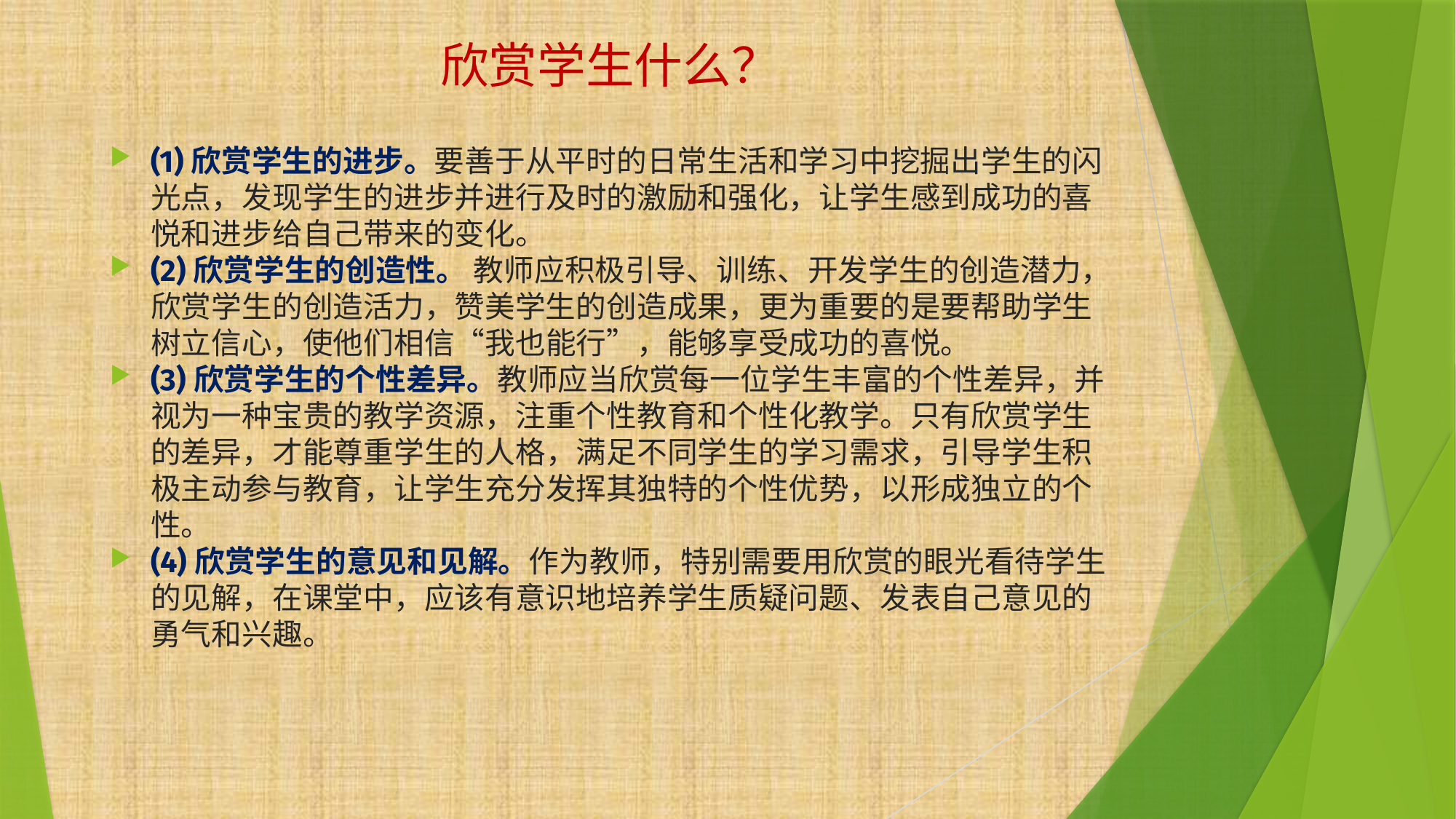

# 欣赏学生什么？
(1)欣赏学生的进步。要善于从平时的日常生活和学习中挖掘出学生的闪光点，发现学生的进步并进行及时的激励和强化，让学生感到成功的喜悦和进步给自己带来的变化。
(2)欣赏学生的创造性。 教师应积极引导、训练、开发学生的创造潜力，欣赏学生的创造活力，赞美学生的创造成果，更为重要的是要帮助学生树立信心，使他们相信“我也能行”，能够享受成功的喜悦。
(3)欣赏学生的个性差异。教师应当欣赏每一位学生丰富的个性差异，并视为一种宝贵的教学资源，注重个性教育和个性化教学。只有欣赏学生的差异，才能尊重学生的人格，满足不同学生的学习需求，引导学生积极主动参与教育，让学生充分发挥其独特的个性优势，以形成独立的个性。
(4)欣赏学生的意见和见解。作为教师，特别需要用欣赏的眼光看待学生的见解，在课堂中，应该有意识地培养学生质疑问题、发表自己意见的勇气和兴趣。